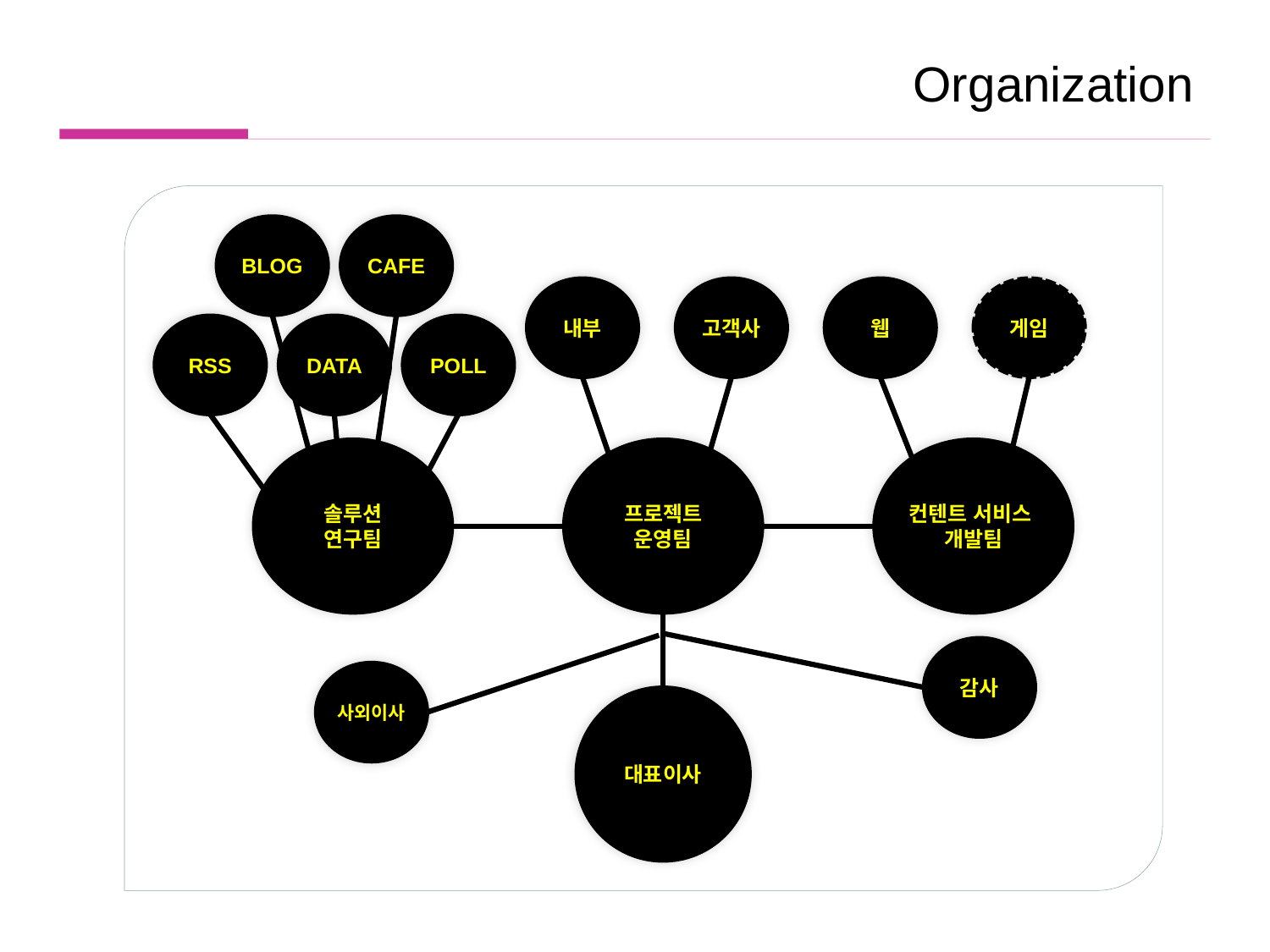

# Organization

BLOG
CAFE
내부
고객사
웹
게임
RSS
DATA
POLL
솔루션
연구팀
프로젝트
운영팀
컨텐트 서비스
개발팀
감사
사외이사
대표이사